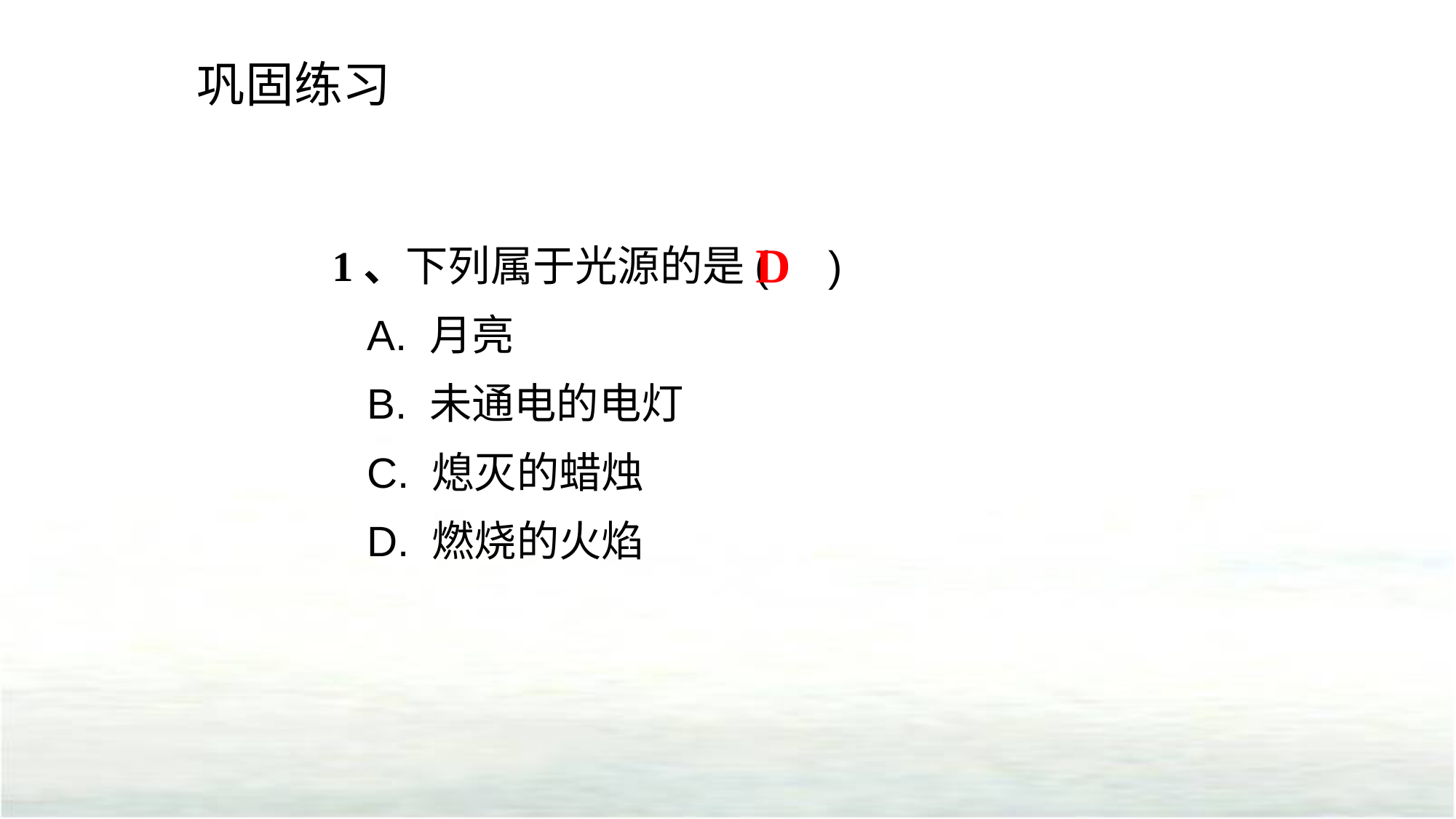

巩固练习
1、下列属于光源的是(     )
   A. 月亮
   B. 未通电的电灯
   C. 熄灭的蜡烛
   D. 燃烧的火焰

D